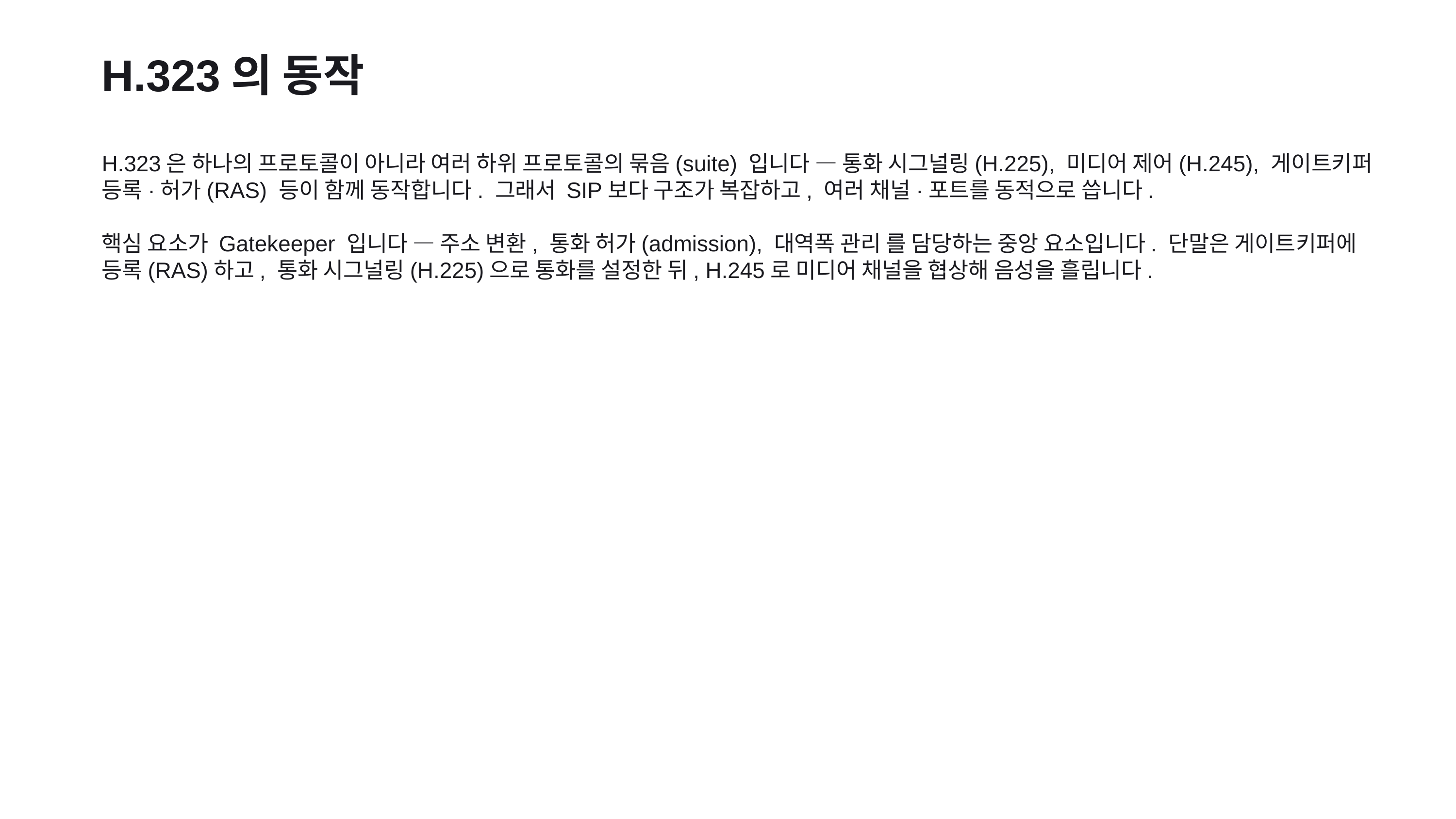

H.323의 동작
H.323은 하나의 프로토콜이 아니라 여러 하위 프로토콜의 묶음(suite) 입니다 — 통화 시그널링(H.225), 미디어 제어(H.245), 게이트키퍼 등록·허가(RAS) 등이 함께 동작합니다. 그래서 SIP보다 구조가 복잡하고, 여러 채널·포트를 동적으로 씁니다.

핵심 요소가 Gatekeeper 입니다 — 주소 변환, 통화 허가(admission), 대역폭 관리 를 담당하는 중앙 요소입니다. 단말은 게이트키퍼에 등록(RAS)하고, 통화 시그널링(H.225)으로 통화를 설정한 뒤, H.245로 미디어 채널을 협상해 음성을 흘립니다.